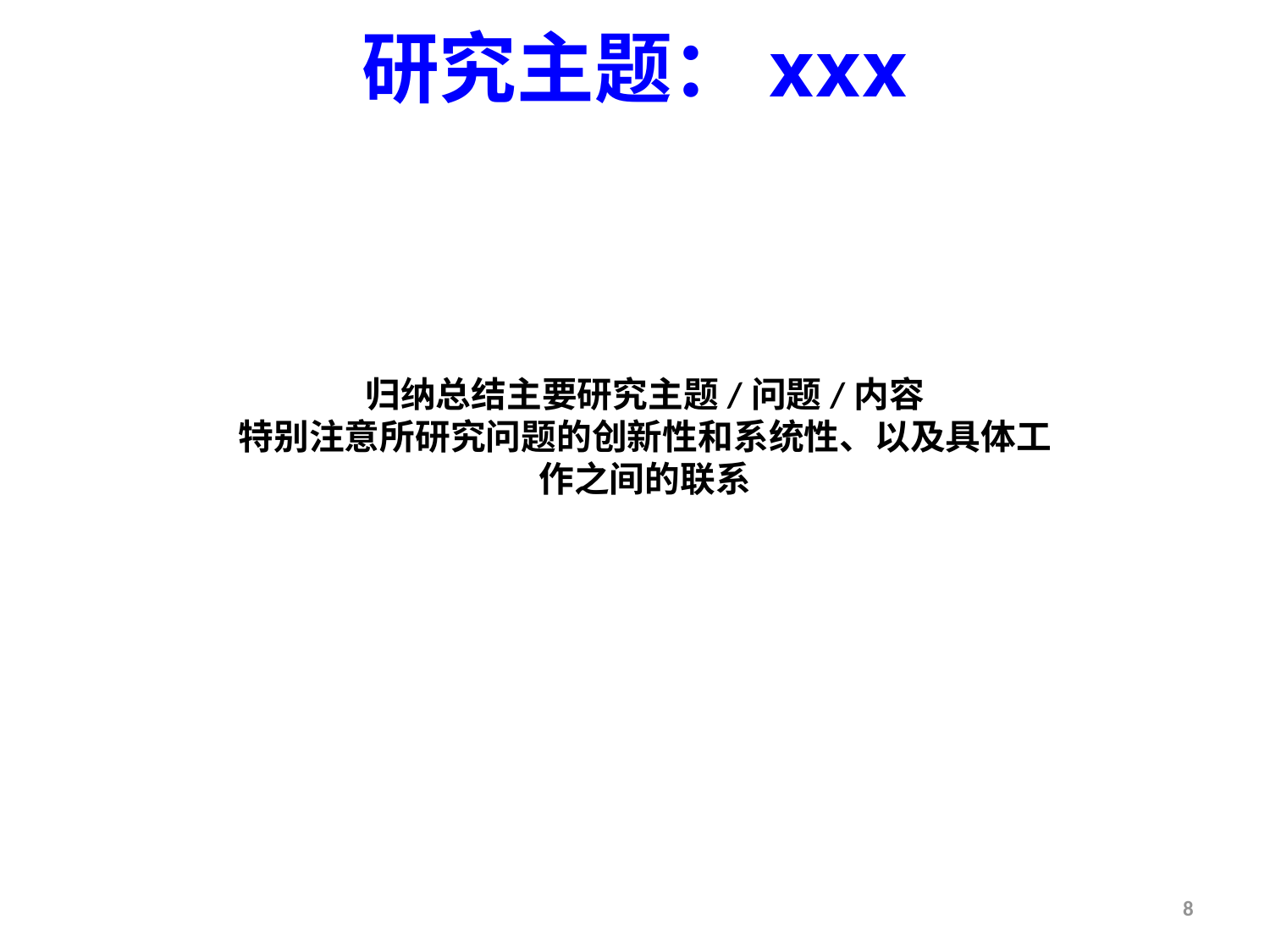

研究主题：xxx
归纳总结主要研究主题/问题/内容
特别注意所研究问题的创新性和系统性、以及具体工作之间的联系
8